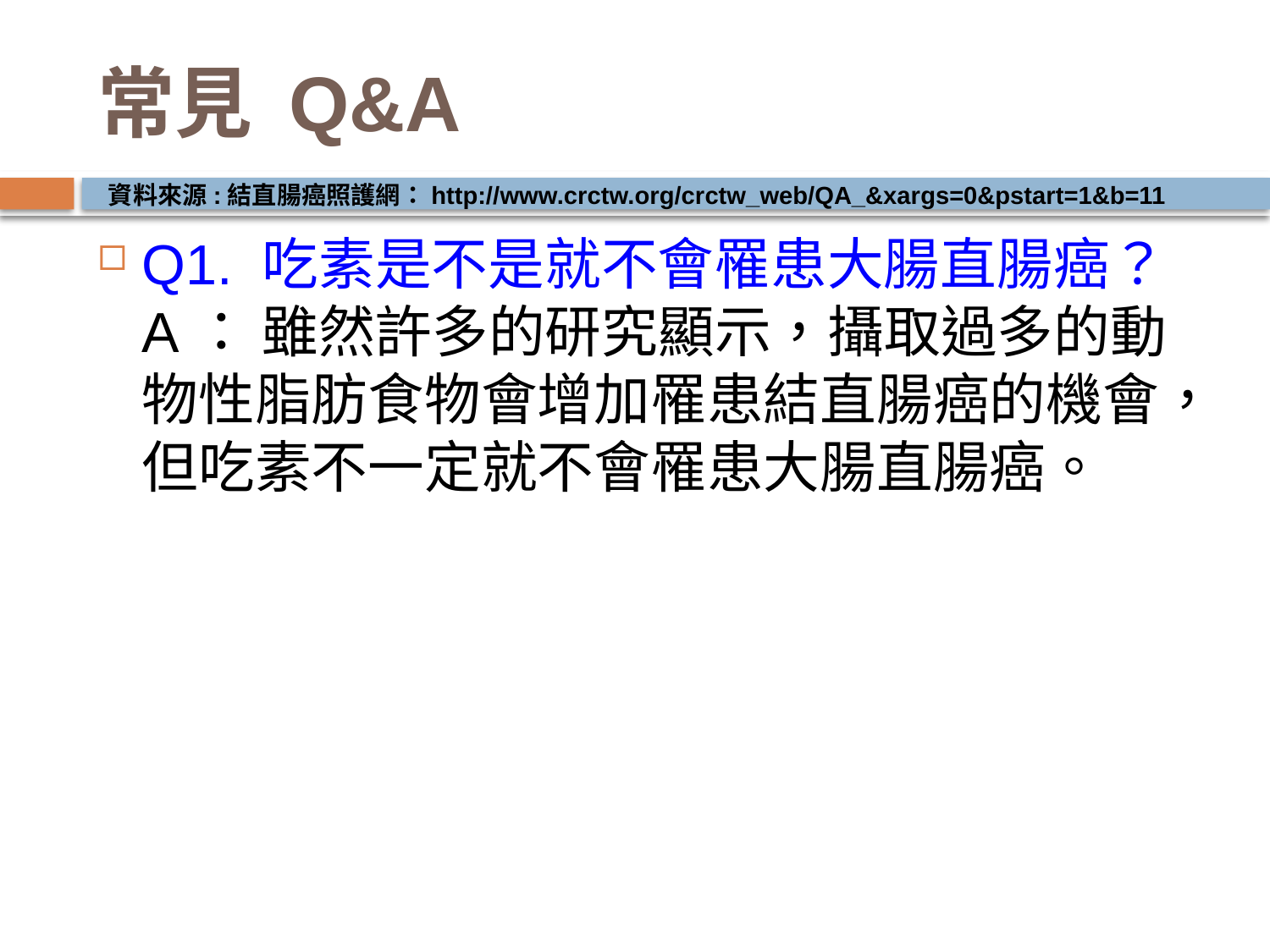

# 常見 Q&A
資料來源:結直腸癌照護網：http://www.crctw.org/crctw_web/QA_&xargs=0&pstart=1&b=11
Q1. 吃素是不是就不會罹患大腸直腸癌？
A： 雖然許多的研究顯示，攝取過多的動物性脂肪食物會增加罹患結直腸癌的機會，但吃素不一定就不會罹患大腸直腸癌。